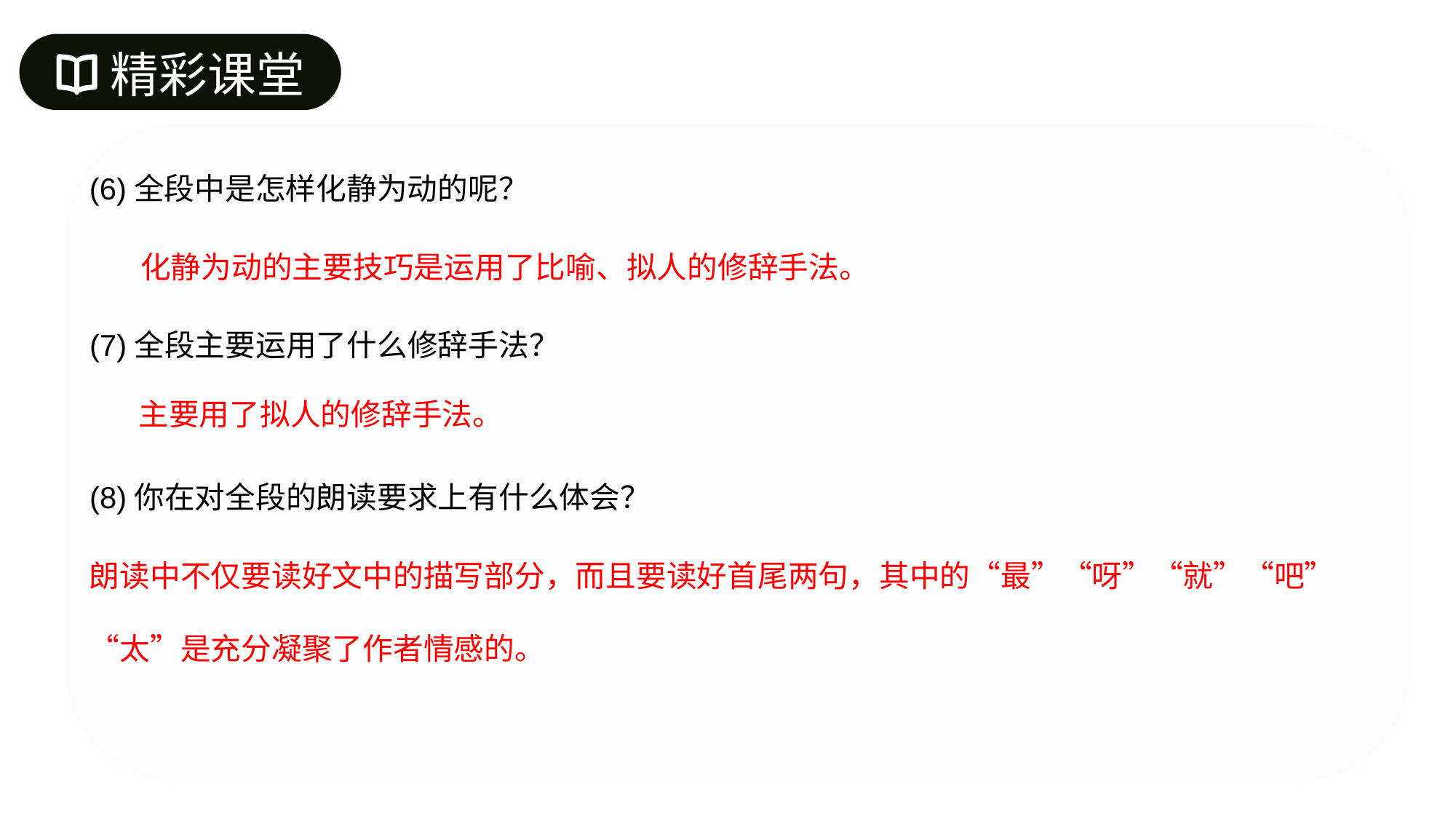

精彩课堂

(6)全段中是怎样化静为动的呢？
化静为动的主要技巧是运用了比喻、拟人的修辞手法。
(7)全段主要运用了什么修辞手法？
主要用了拟人的修辞手法。
(8)你在对全段的朗读要求上有什么体会？
朗读中不仅要读好文中的描写部分，而且要读好首尾两句，其中的“最”“呀”“就”“吧”“太”是充分凝聚了作者情感的。